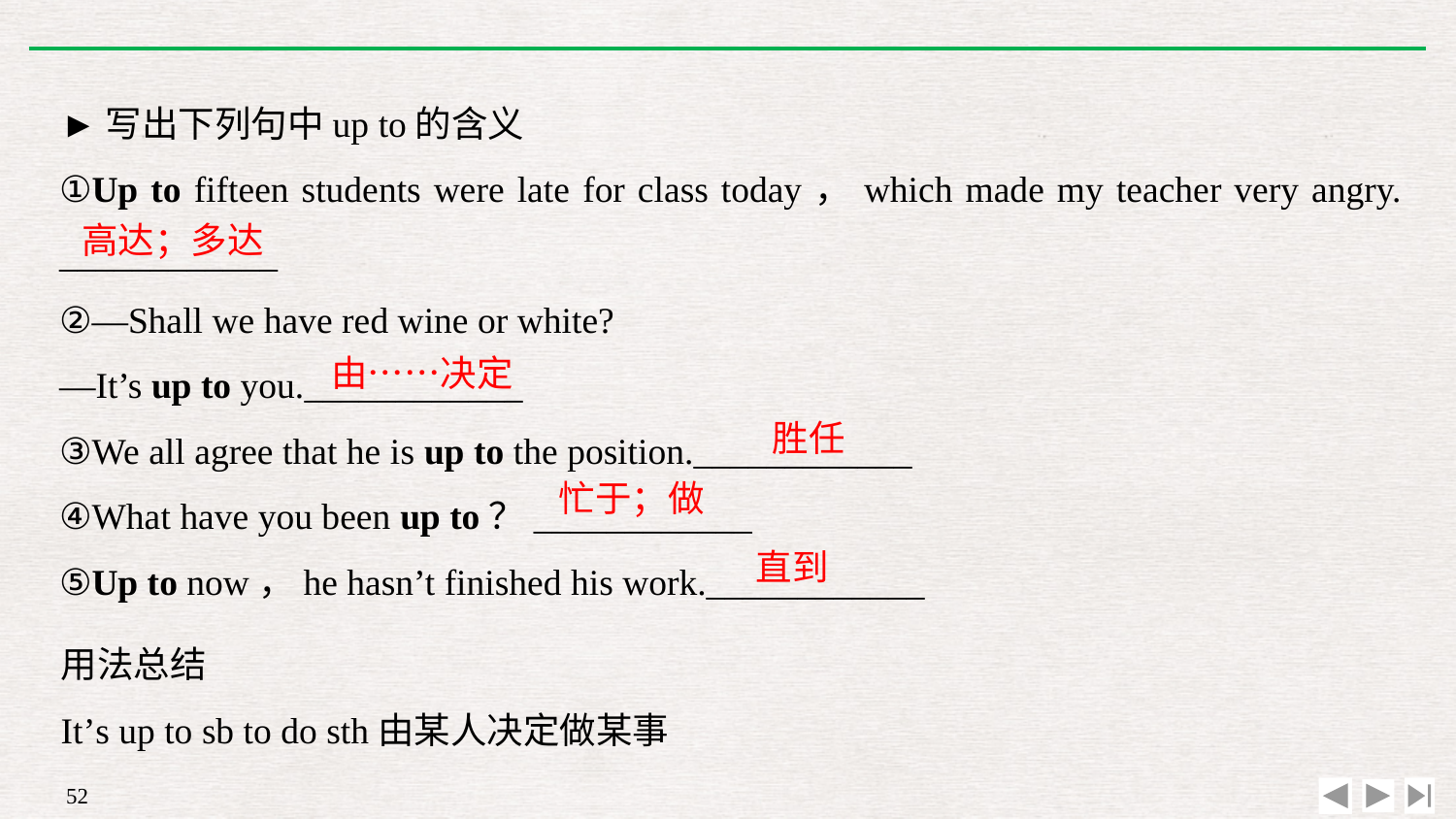

►写出下列句中up to的含义
①Up to fifteen students were late for class today，which made my teacher very angry. ____________
②—Shall we have red wine or white?
—It’s up to you.____________
③We all agree that he is up to the position.____________
④What have you been up to？____________
⑤Up to now，he hasn’t finished his work.____________
高达；多达
由……决定
胜任
忙于；做
直到
用法总结
It’s up to sb to do sth由某人决定做某事